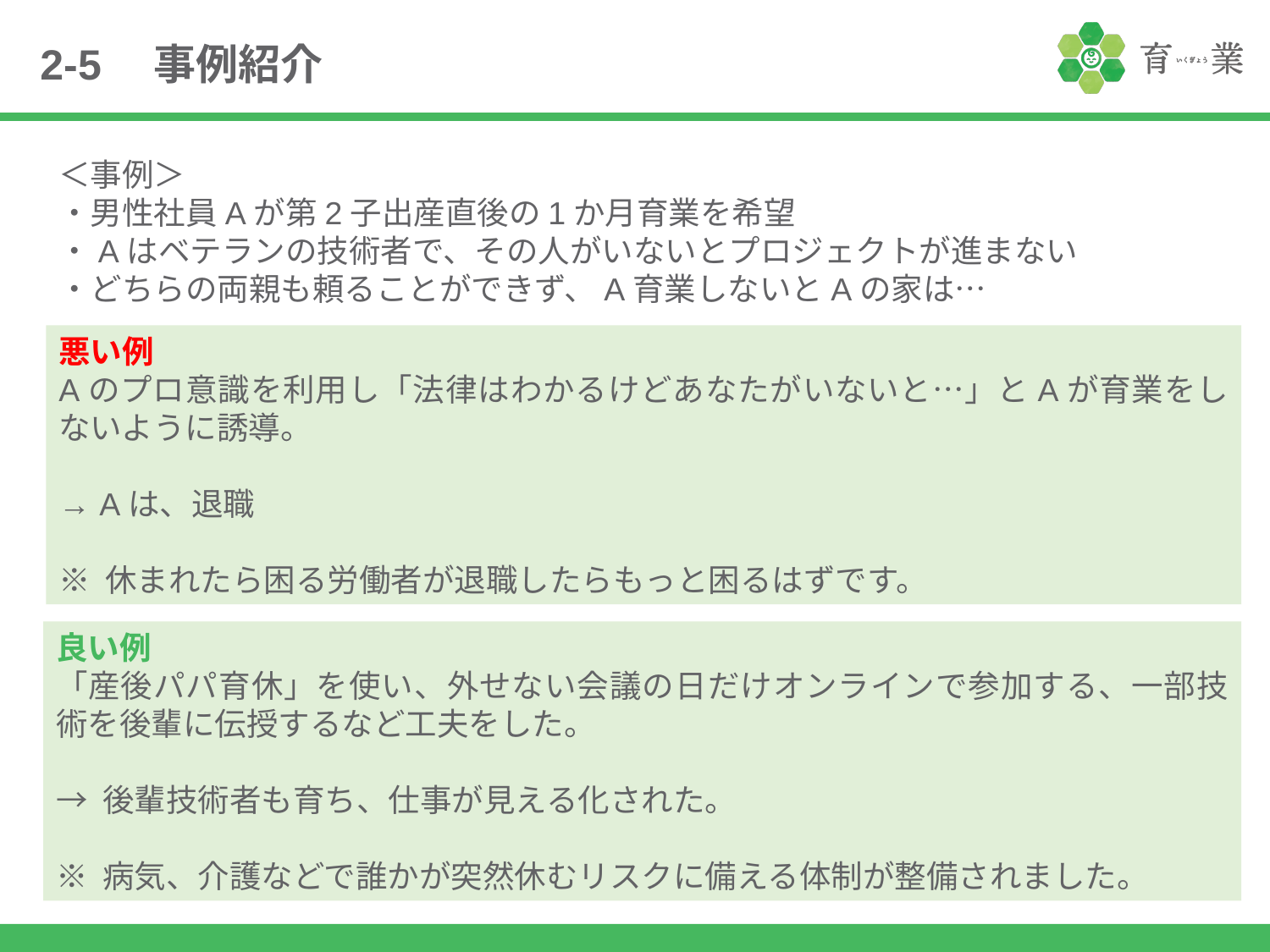

2-5　事例紹介
＜事例＞
・男性社員Aが第2子出産直後の1か月育業を希望
・Aはベテランの技術者で、その人がいないとプロジェクトが進まない
・どちらの両親も頼ることができず、A育業しないとAの家は…
悪い例
Aのプロ意識を利用し「法律はわかるけどあなたがいないと…」とAが育業をしないように誘導。

→ Aは、退職

※ 休まれたら困る労働者が退職したらもっと困るはずです。
良い例
「産後パパ育休」を使い、外せない会議の日だけオンラインで参加する、一部技術を後輩に伝授するなど工夫をした。

→ 後輩技術者も育ち、仕事が見える化された。

※ 病気、介護などで誰かが突然休むリスクに備える体制が整備されました。